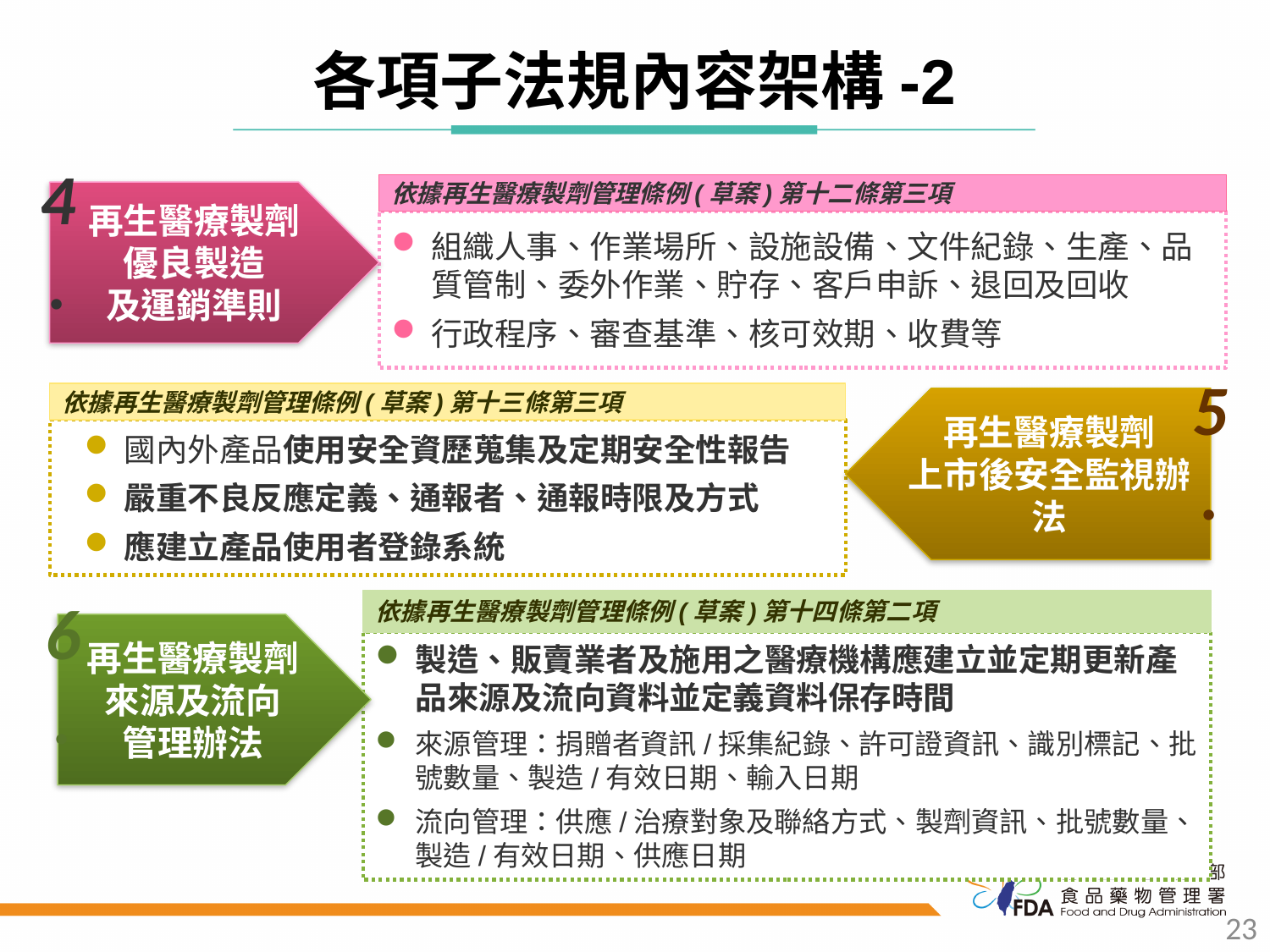

# 各項子法規內容架構-2
4.

依據再生醫療製劑管理條例(草案)第十二條第三項
再生醫療製劑
優良製造
及運銷準則
組織人事、作業場所、設施設備、文件紀錄、生產、品質管制、委外作業、貯存、客戶申訴、退回及回收
行政程序、審查基準、核可效期、收費等
5.
依據再生醫療製劑管理條例(草案)第十三條第三項
再生醫療製劑
上市後安全監視辦法
國內外產品使用安全資歷蒐集及定期安全性報告
嚴重不良反應定義、通報者、通報時限及方式
應建立產品使用者登錄系統
6.
依據再生醫療製劑管理條例(草案)第十四條第二項
再生醫療製劑
來源及流向
管理辦法
製造、販賣業者及施用之醫療機構應建立並定期更新產品來源及流向資料並定義資料保存時間
來源管理：捐贈者資訊/採集紀錄、許可證資訊、識別標記、批號數量、製造/有效日期、輸入日期
流向管理：供應/治療對象及聯絡方式、製劑資訊、批號數量、製造/有效日期、供應日期
23